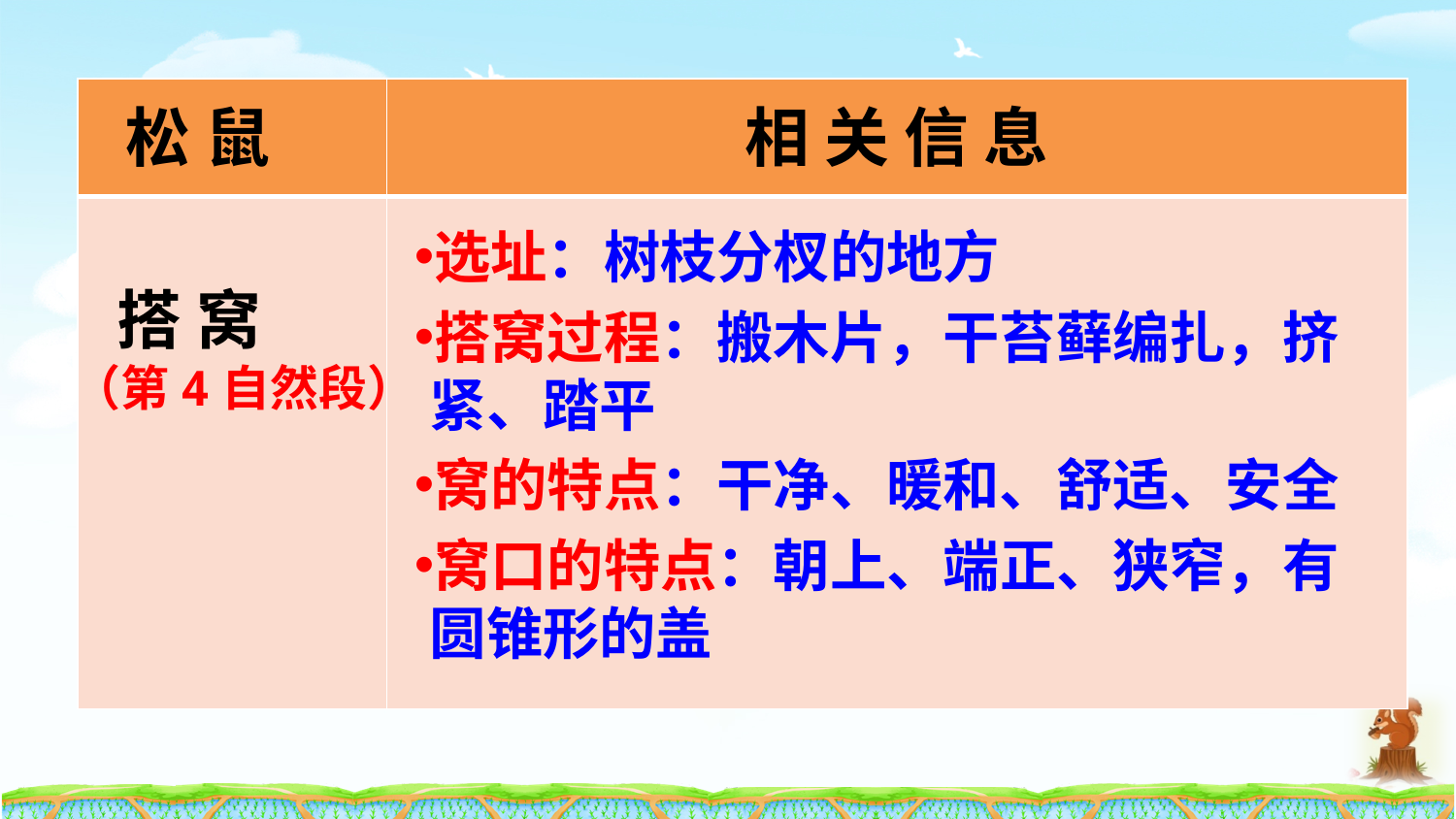

| 松 鼠 | 相 关 信 息 |
| --- | --- |
|  |  |
选址：树枝分杈的地方
搭窝过程：搬木片，干苔藓编扎，挤紧、踏平
窝的特点：干净、暖和、舒适、安全
窝口的特点：朝上、端正、狭窄，有圆锥形的盖
  搭 窝
（第4自然段）